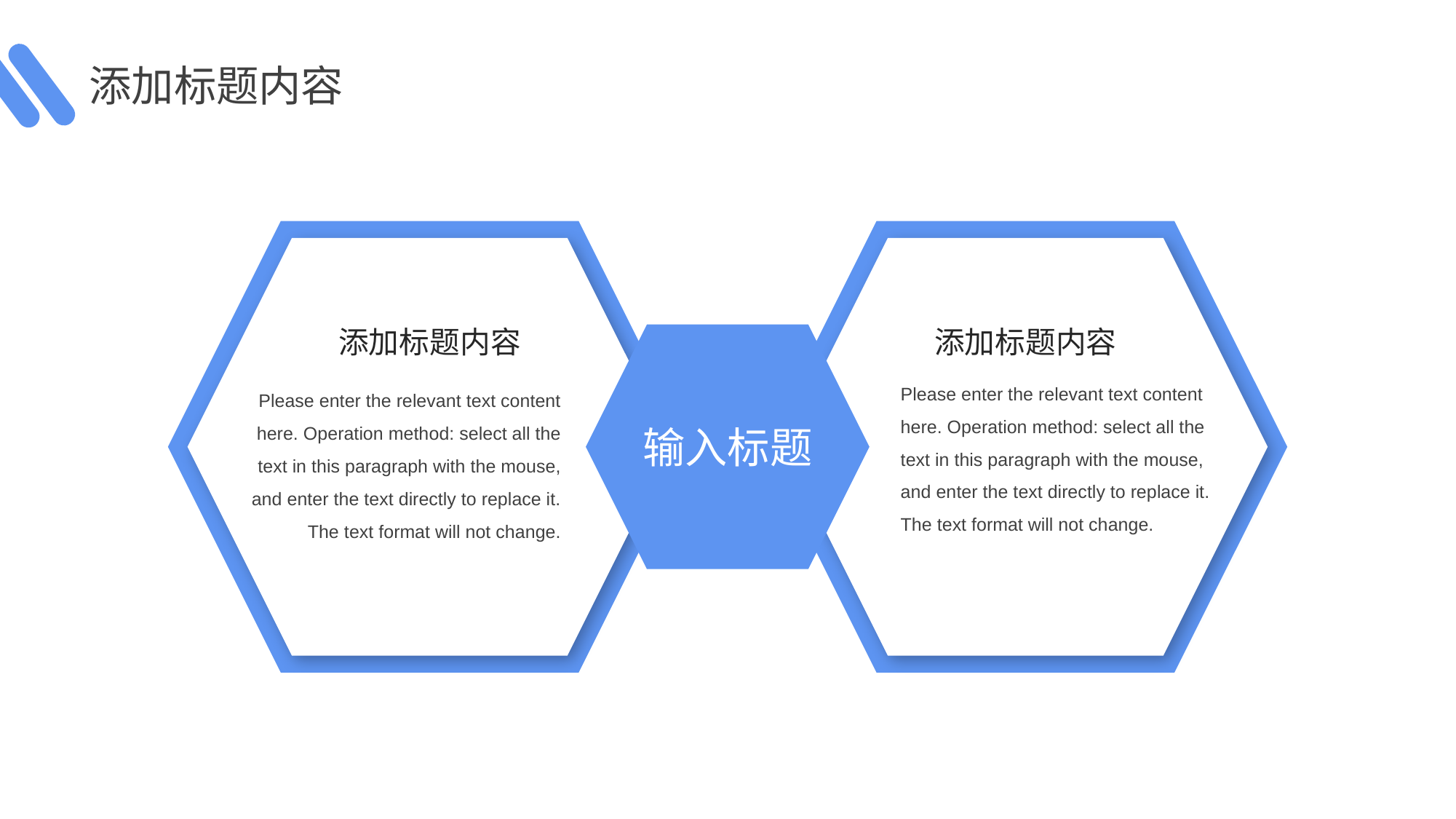

添加标题内容

添加标题内容
添加标题内容

Please enter the relevant text content here. Operation method: select all the text in this paragraph with the mouse, and enter the text directly to replace it. The text format will not change.
Please enter the relevant text content here. Operation method: select all the text in this paragraph with the mouse, and enter the text directly to replace it. The text format will not change.
输入标题